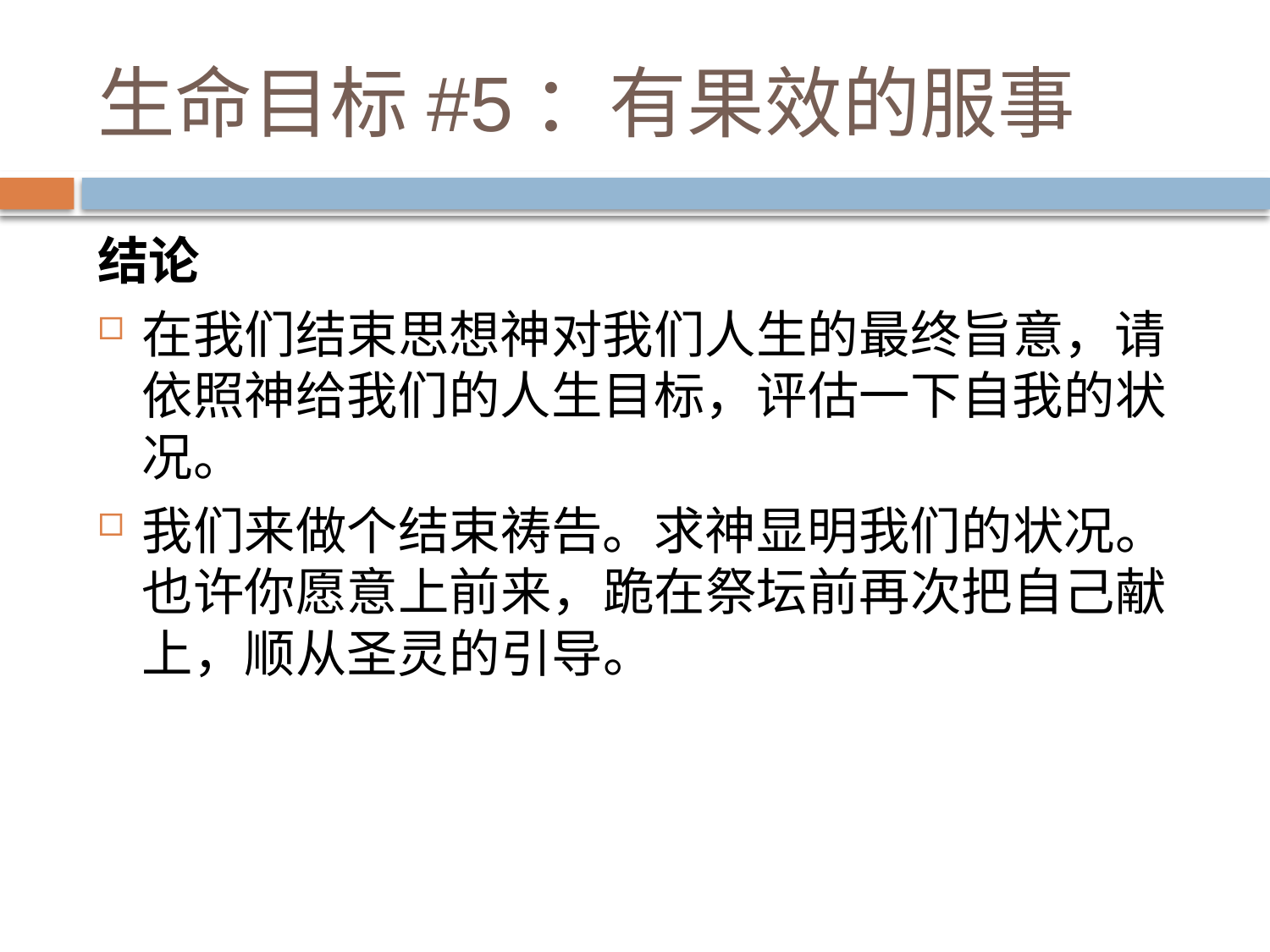

# 生命目标#5：有果效的服事
结论
在我们结束思想神对我们人生的最终旨意，请依照神给我们的人生目标，评估一下自我的状况。
我们来做个结束祷告。求神显明我们的状况。也许你愿意上前来，跪在祭坛前再次把自己献上，顺从圣灵的引导。